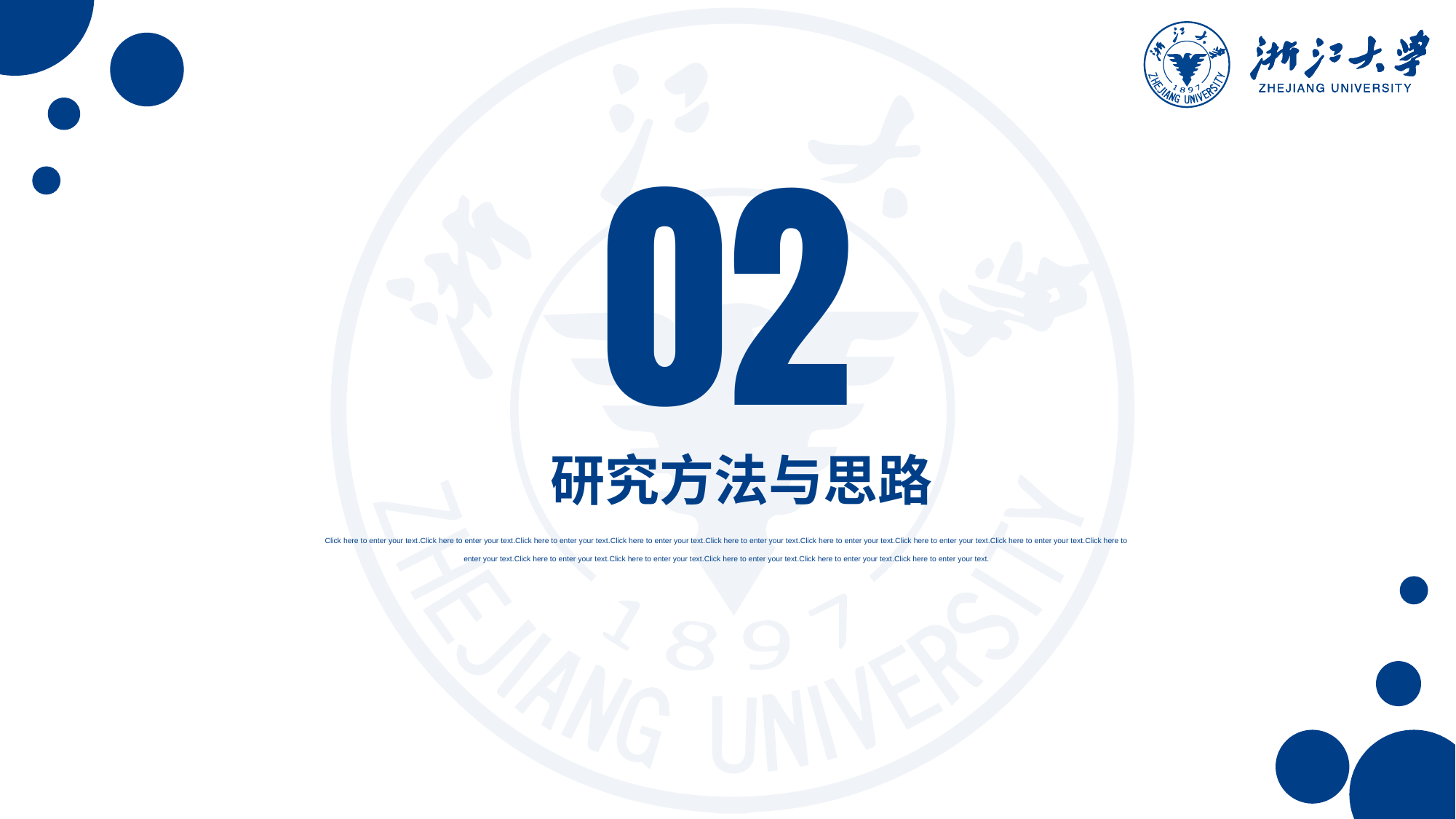

02

研究方法与思路
Click here to enter your text.Click here to enter your text.Click here to enter your text.Click here to enter your text.Click here to enter your text.Click here to enter your text.Click here to enter your text.Click here to enter your text.Click here to enter your text.Click here to enter your text.Click here to enter your text.Click here to enter your text.Click here to enter your text.Click here to enter your text.